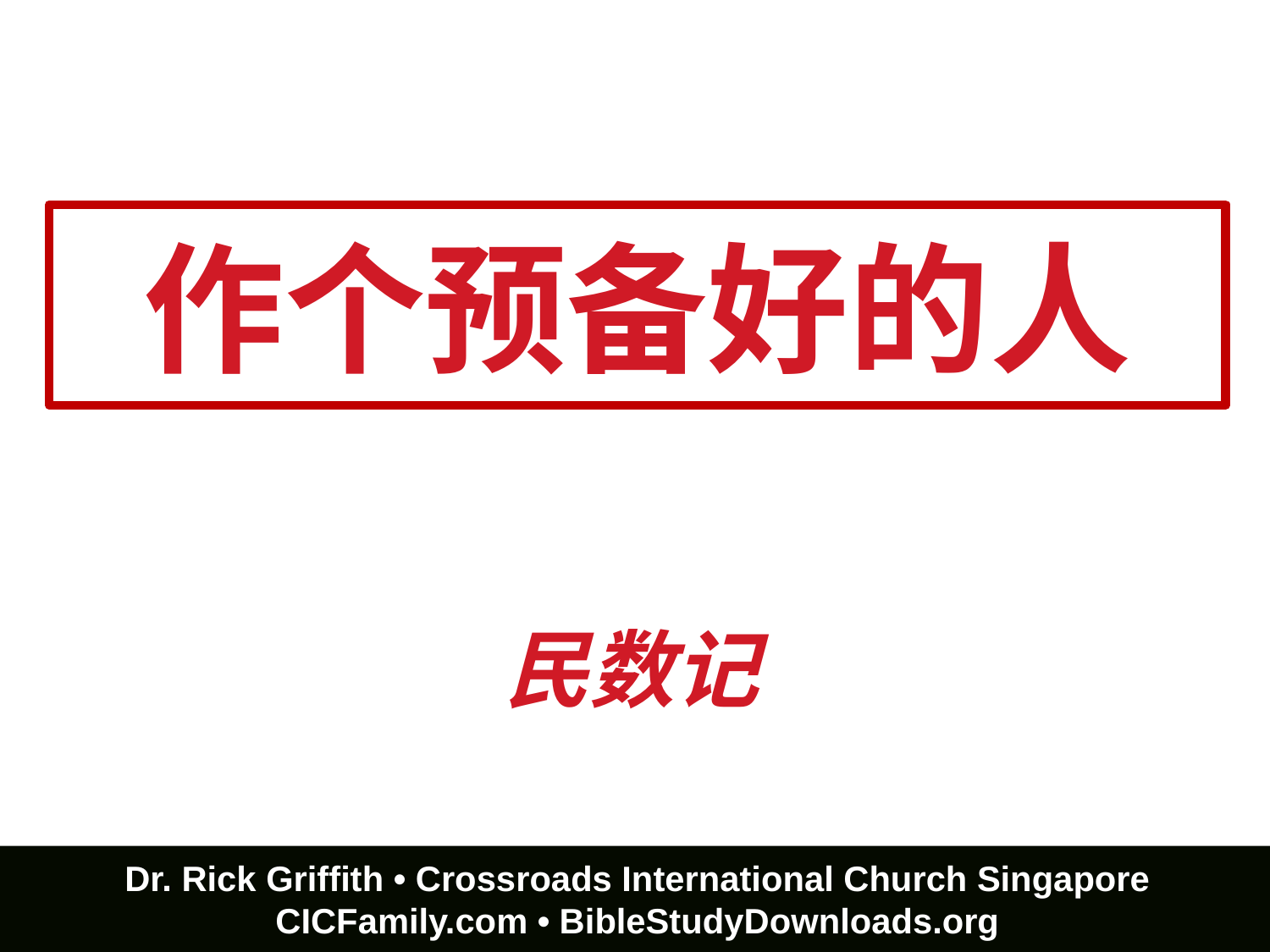

# 作个预备好的人
民数记
Dr. Rick Griffith • Crossroads International Church Singapore
CICFamily.com • BibleStudyDownloads.org